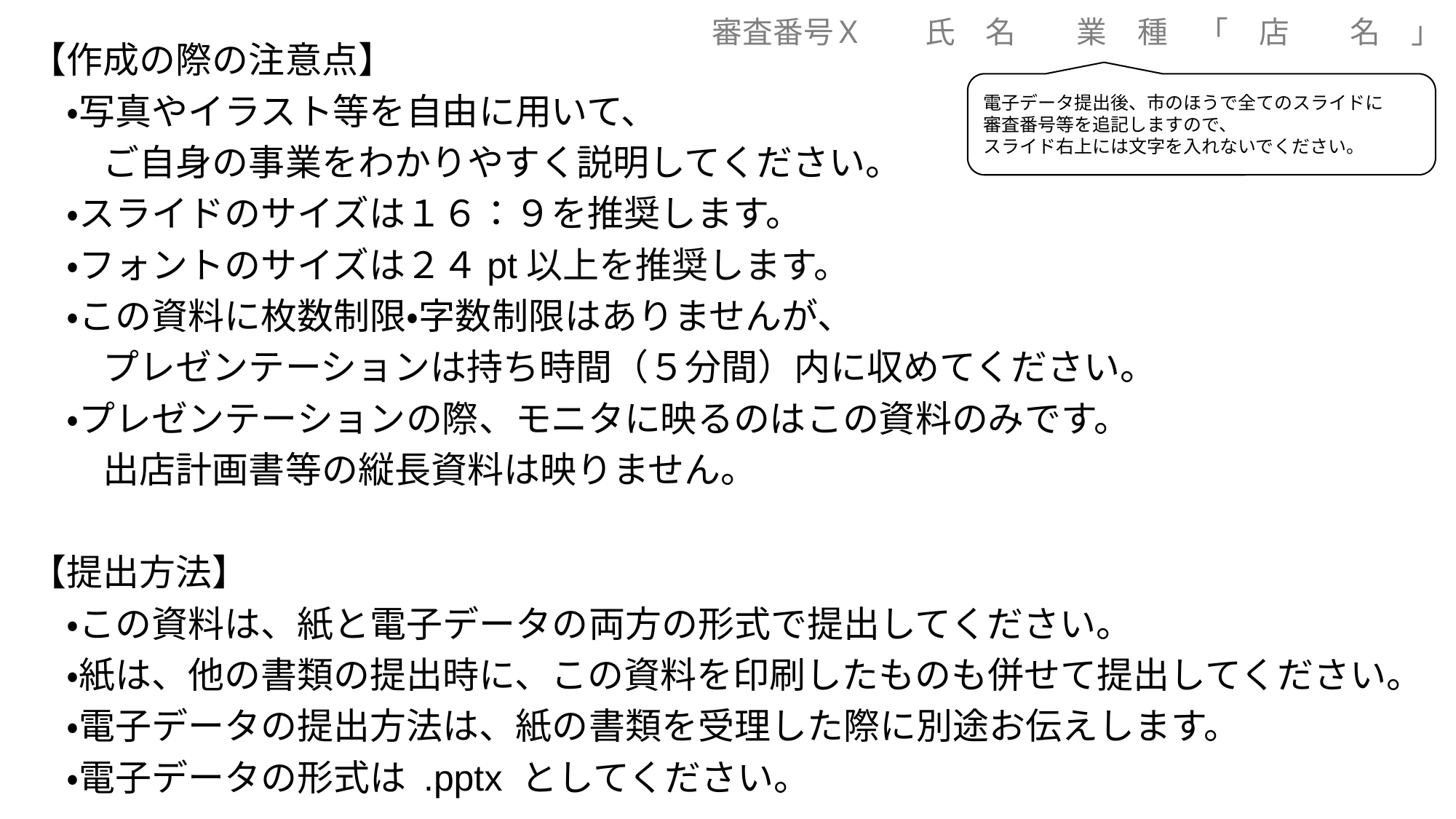

審査番号Ｘ　　氏　名　　業　種　「　店　　名　」
【作成の際の注意点】
　・写真やイラスト等を自由に用いて、
　　ご自身の事業をわかりやすく説明してください。
　・スライドのサイズは１６：９を推奨します。
　・フォントのサイズは２４pt以上を推奨します。
　・この資料に枚数制限・字数制限はありませんが、
　　プレゼンテーションは持ち時間（５分間）内に収めてください。
　・プレゼンテーションの際、モニタに映るのはこの資料のみです。
　　出店計画書等の縦長資料は映りません。

【提出方法】
　・この資料は、紙と電子データの両方の形式で提出してください。
　・紙は、他の書類の提出時に、この資料を印刷したものも併せて提出してください。
　・電子データの提出方法は、紙の書類を受理した際に別途お伝えします。
　・電子データの形式は .pptx としてください。
電子データ提出後、市のほうで全てのスライドに
審査番号等を追記しますので、
スライド右上には文字を入れないでください。